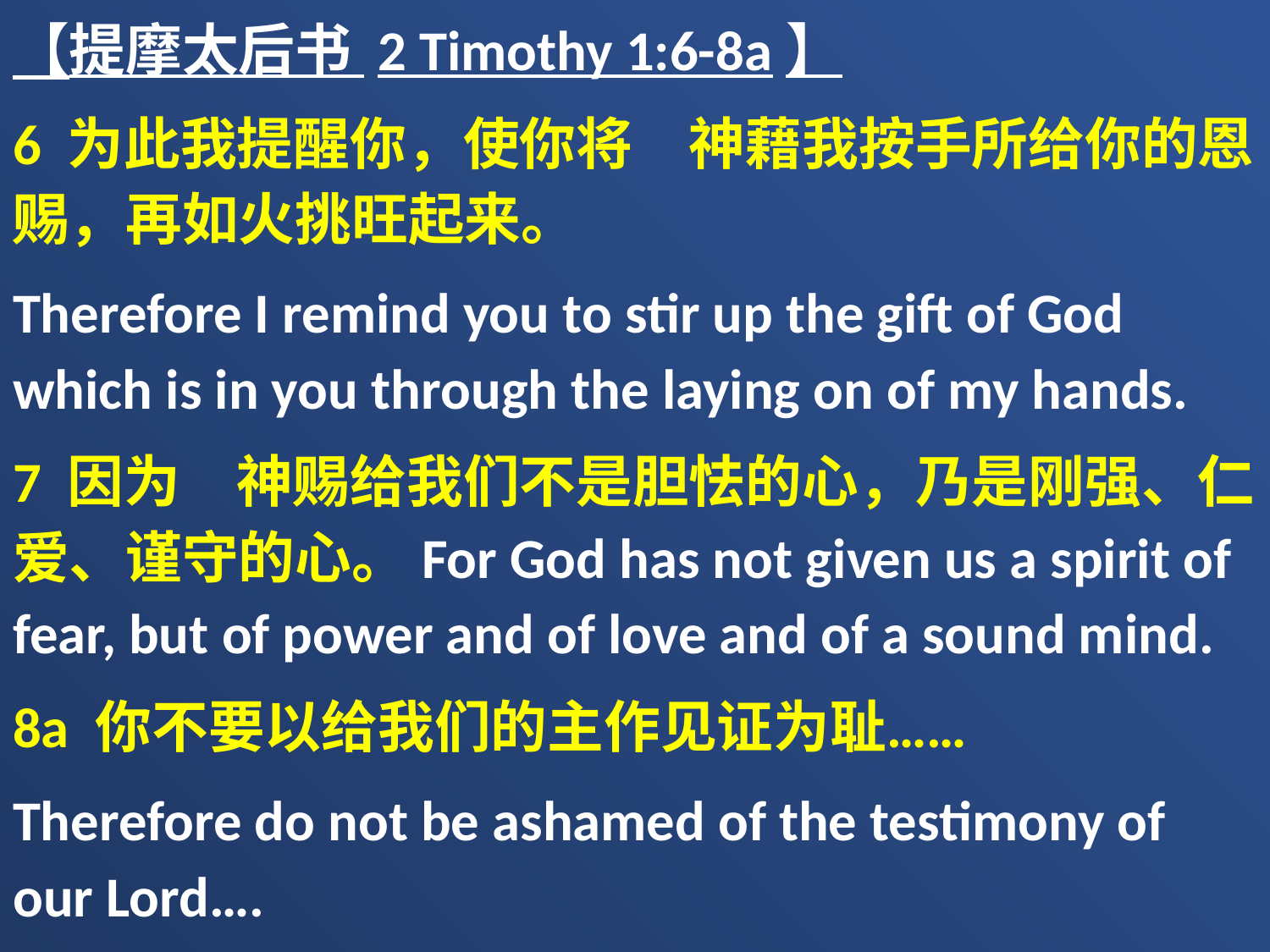

【提摩太后书 2 Timothy 1:6-8a】
6 为此我提醒你，使你将　神藉我按手所给你的恩赐，再如火挑旺起来。
Therefore I remind you to stir up the gift of God which is in you through the laying on of my hands.
7 因为　神赐给我们不是胆怯的心，乃是刚强、仁爱、谨守的心。For God has not given us a spirit of fear, but of power and of love and of a sound mind.
8a 你不要以给我们的主作见证为耻……
Therefore do not be ashamed of the testimony of our Lord….